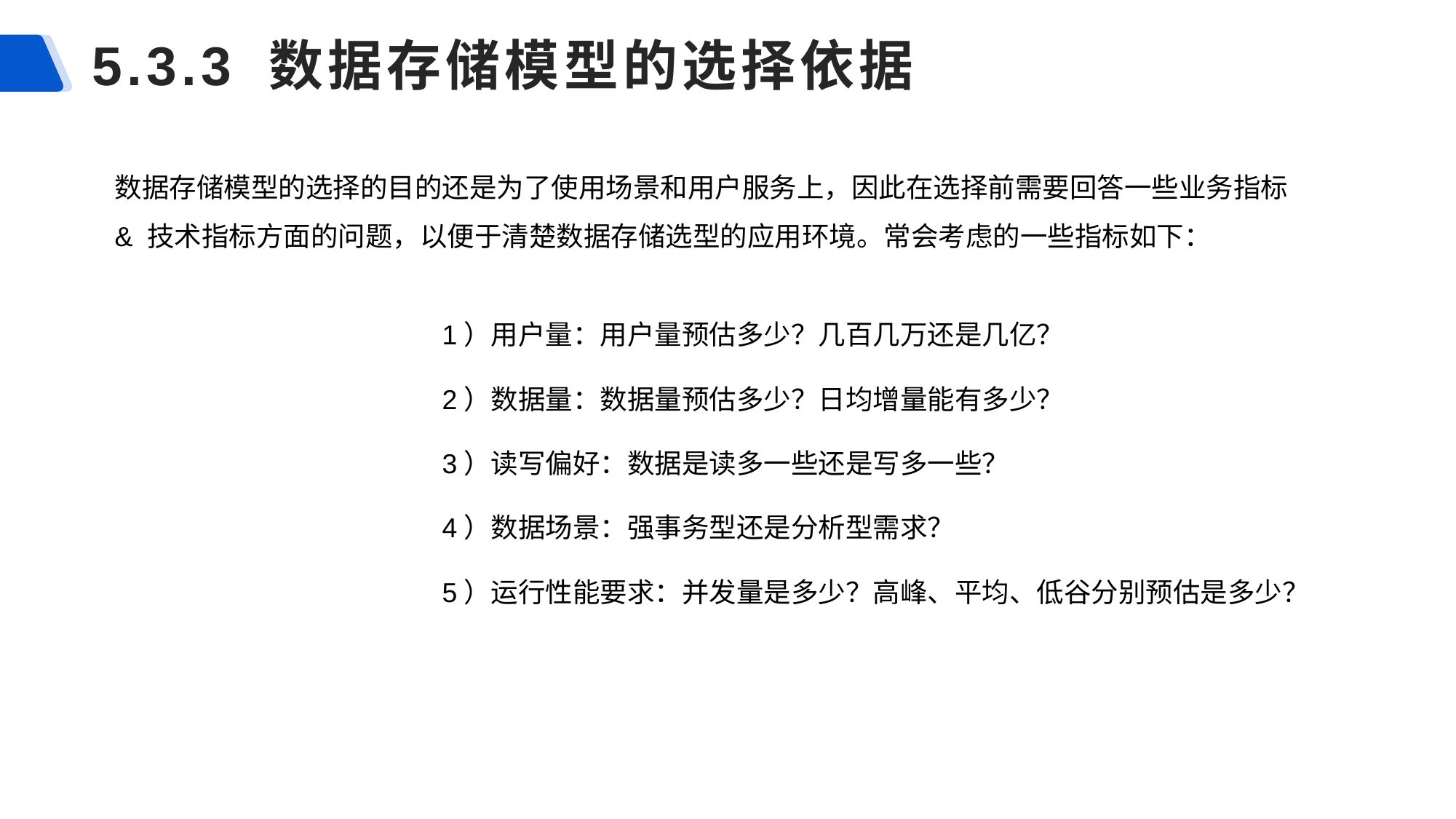

# 5.3.3 数据存储模型的选择依据
数据存储模型的选择的目的还是为了使用场景和用户服务上，因此在选择前需要回答一些业务指标 & 技术指标方面的问题，以便于清楚数据存储选型的应用环境。常会考虑的一些指标如下：

1）用户量：用户量预估多少？几百几万还是几亿？
2）数据量：数据量预估多少？日均增量能有多少？
3）读写偏好：数据是读多一些还是写多一些？
4）数据场景：强事务型还是分析型需求？
5）运行性能要求：并发量是多少？高峰、平均、低谷分别预估是多少？